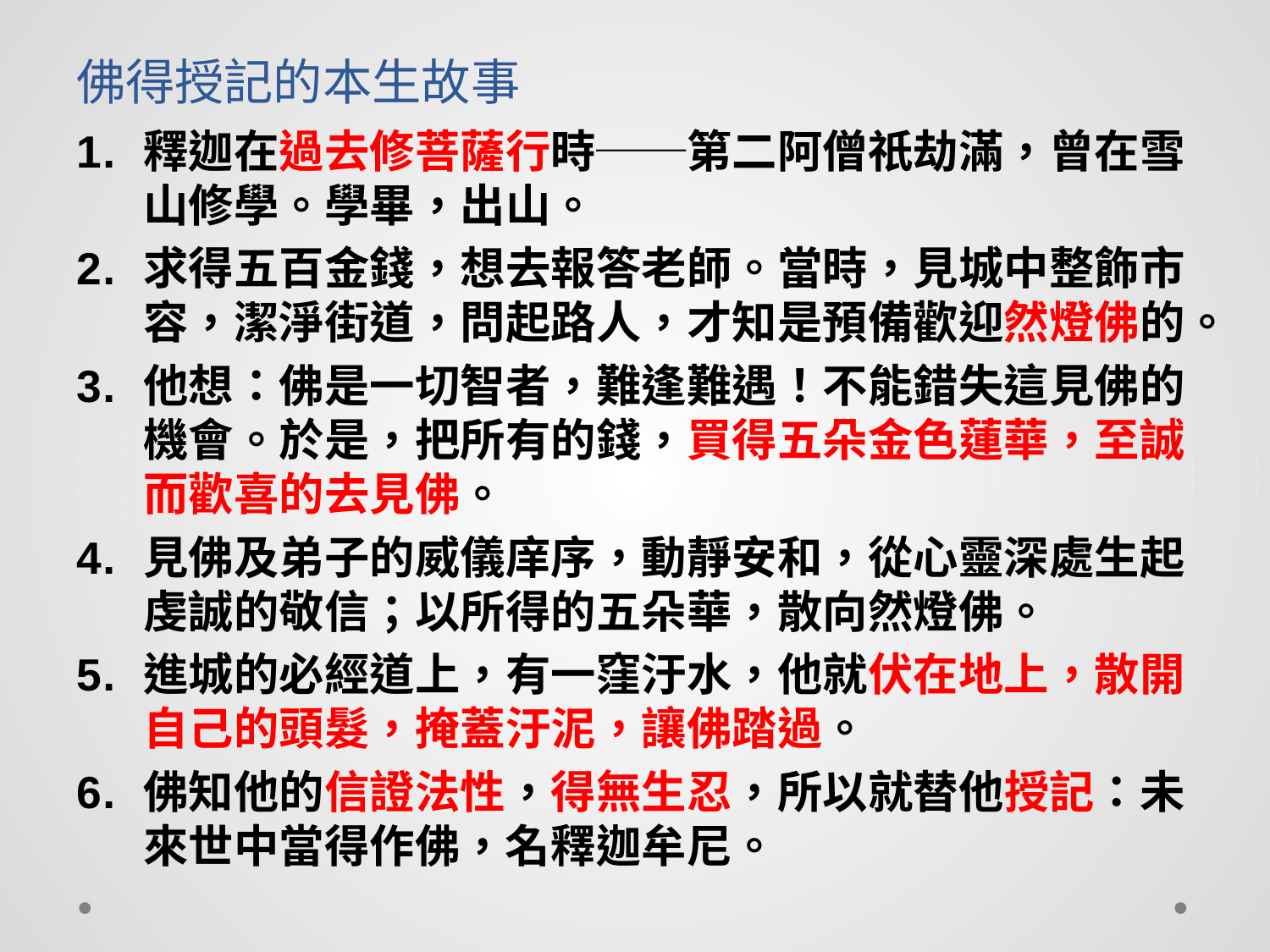

# 佛得授記的本生故事
釋迦在過去修菩薩行時──第二阿僧祇劫滿，曾在雪山修學。學畢，出山。
求得五百金錢，想去報答老師。當時，見城中整飾市容，潔淨街道，問起路人，才知是預備歡迎然燈佛的。
他想：佛是一切智者，難逢難遇！不能錯失這見佛的機會。於是，把所有的錢，買得五朵金色蓮華，至誠而歡喜的去見佛。
見佛及弟子的威儀庠序，動靜安和，從心靈深處生起虔誠的敬信；以所得的五朵華，散向然燈佛。
進城的必經道上，有一窪汙水，他就伏在地上，散開自己的頭髮，掩蓋汙泥，讓佛踏過。
佛知他的信證法性，得無生忍，所以就替他授記：未來世中當得作佛，名釋迦牟尼。